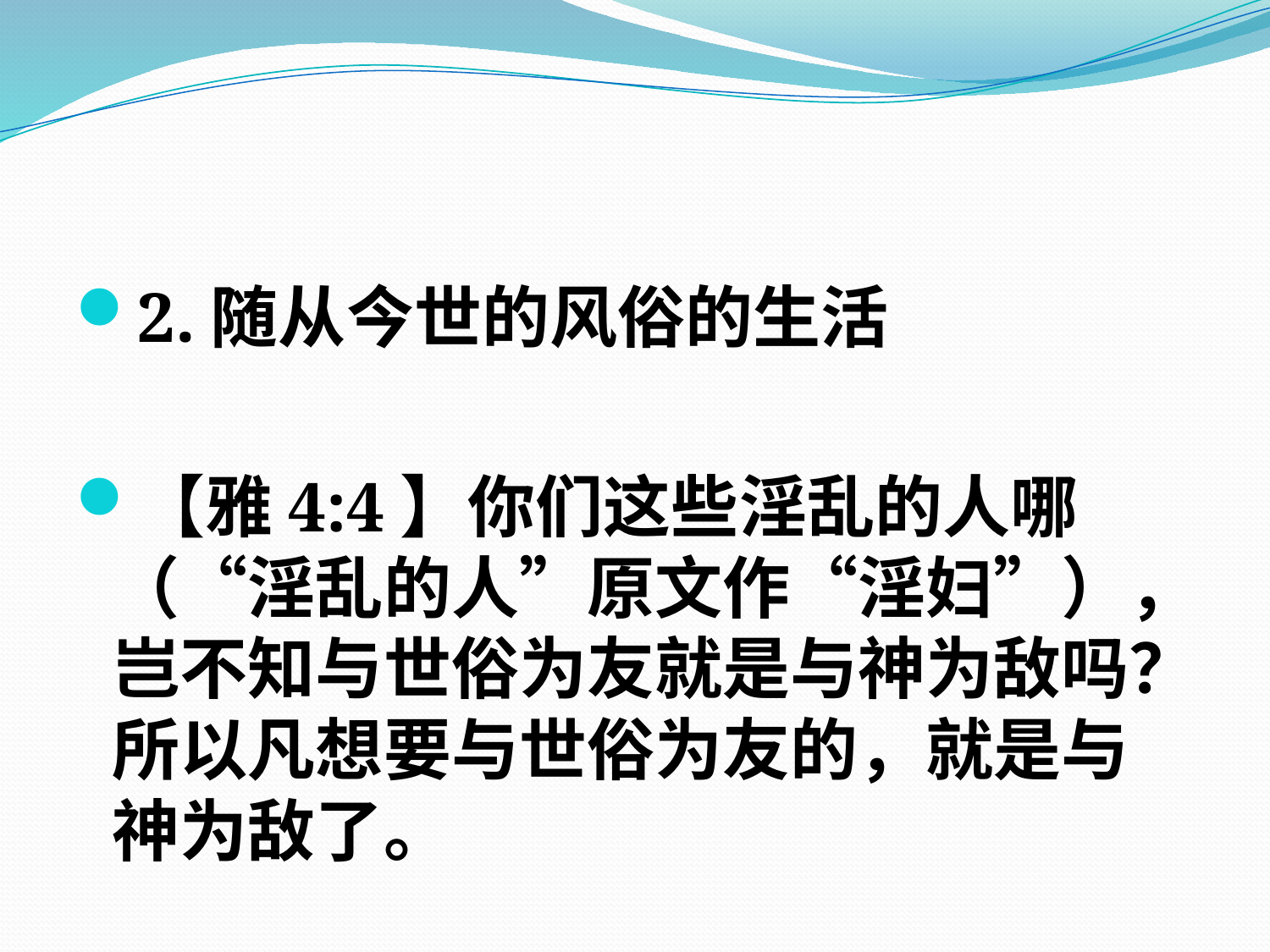

#
2.随从今世的风俗的生活

【雅4:4】你们这些淫乱的人哪（“淫乱的人”原文作“淫妇”），岂不知与世俗为友就是与神为敌吗？所以凡想要与世俗为友的，就是与神为敌了。